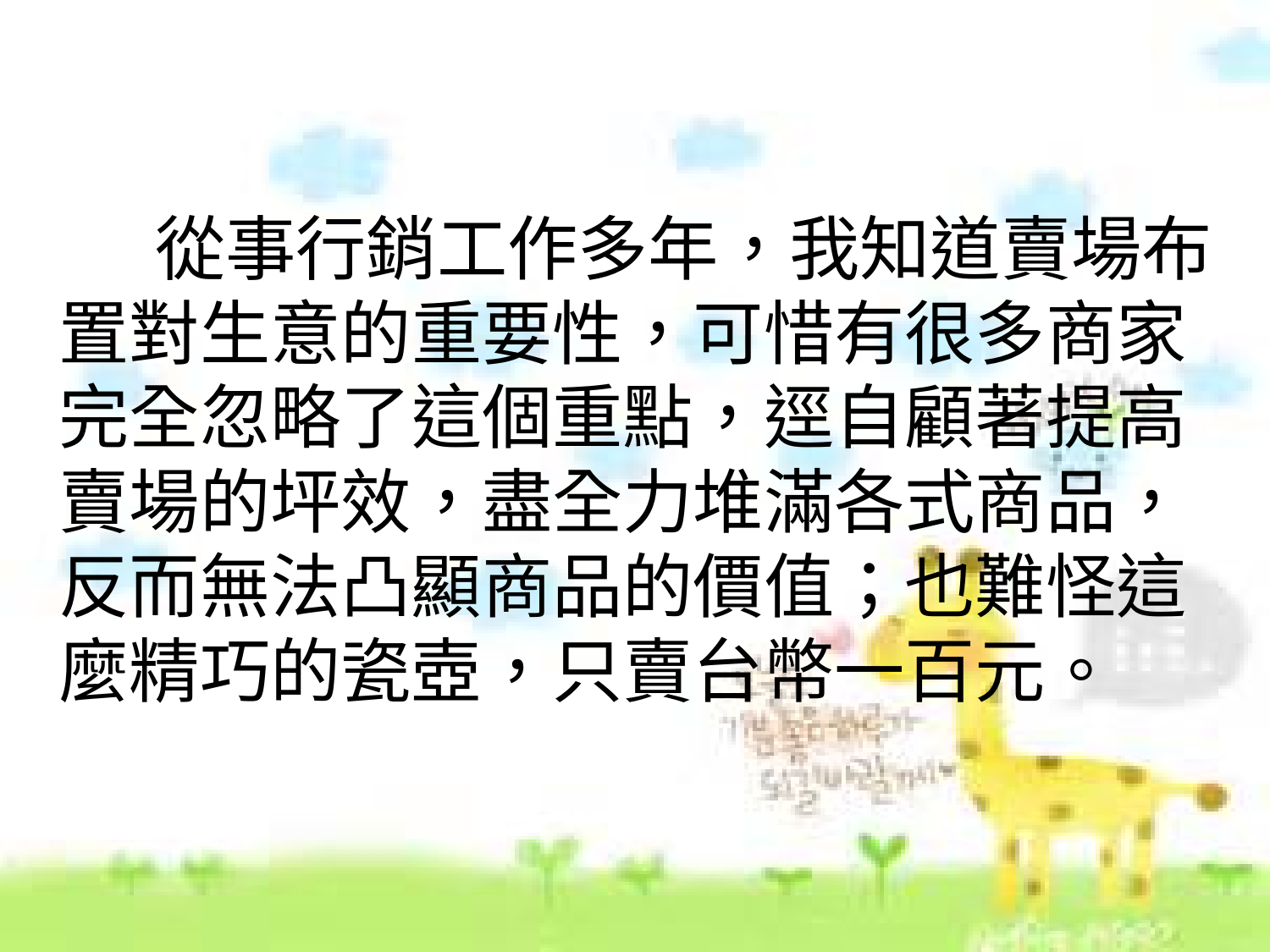

從事行銷工作多年，我知道賣場布置對生意的重要性，可惜有很多商家完全忽略了這個重點，逕自顧著提高賣場的坪效，盡全力堆滿各式商品，反而無法凸顯商品的價值；也難怪這麼精巧的瓷壺，只賣台幣一百元。